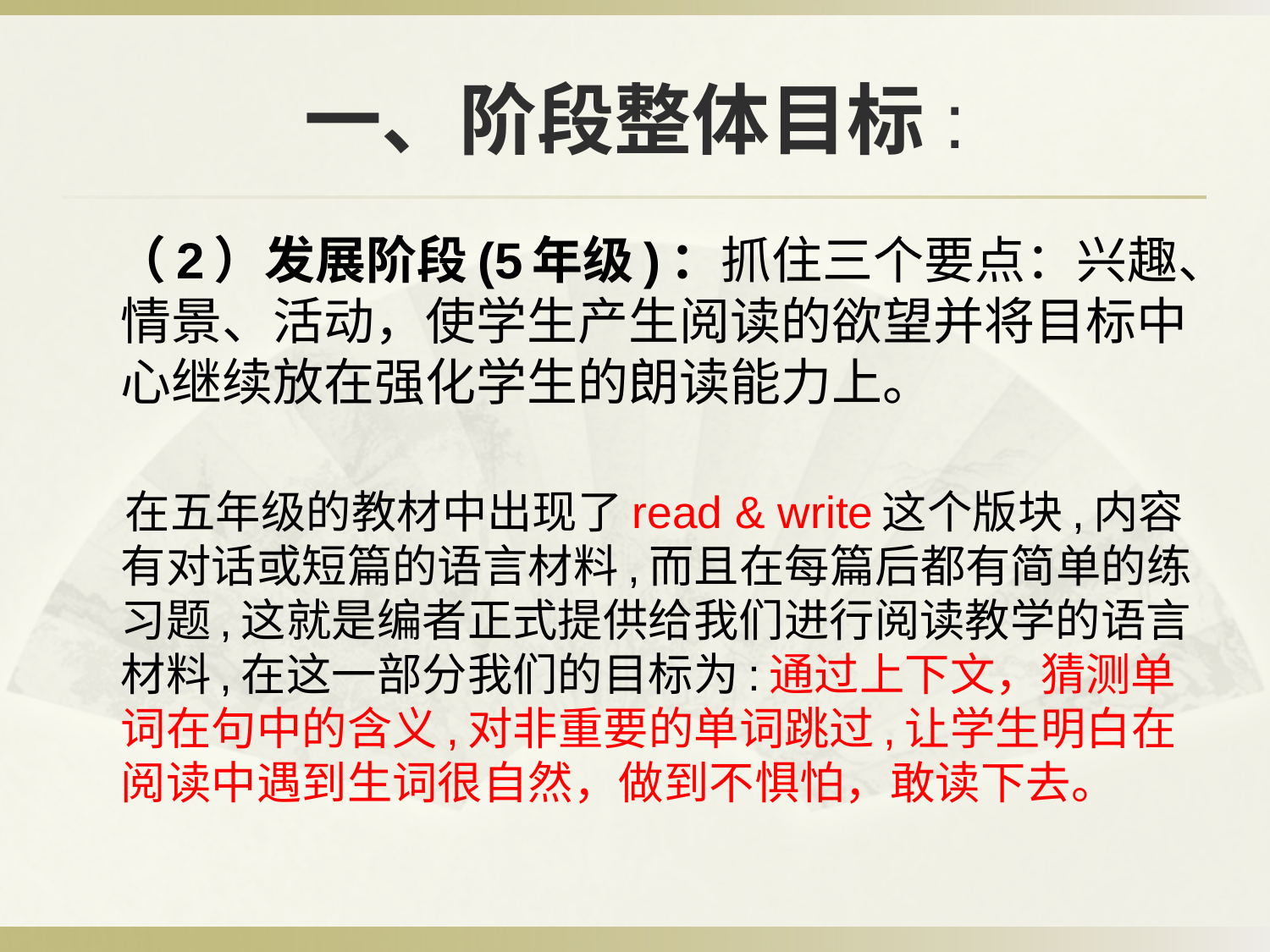

# 一、阶段整体目标:
   （2）发展阶段(5年级)：抓住三个要点：兴趣、情景、活动，使学生产生阅读的欲望并将目标中心继续放在强化学生的朗读能力上。

    在五年级的教材中出现了read & write这个版块,内容有对话或短篇的语言材料,而且在每篇后都有简单的练习题,这就是编者正式提供给我们进行阅读教学的语言材料,在这一部分我们的目标为:通过上下文，猜测单词在句中的含义,对非重要的单词跳过,让学生明白在阅读中遇到生词很自然，做到不惧怕，敢读下去。